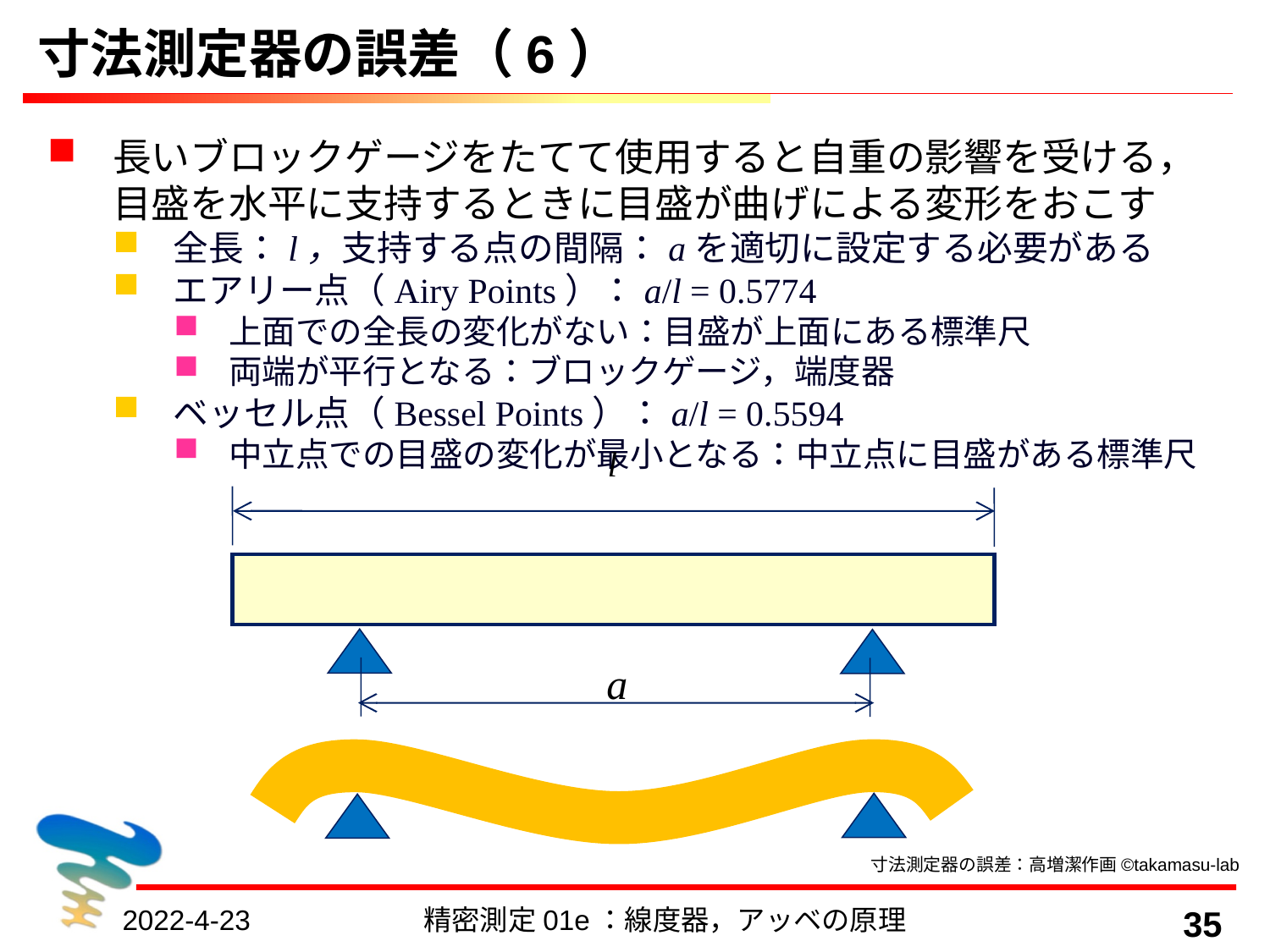

# 寸法測定器の誤差（6）
長いブロックゲージをたてて使用すると自重の影響を受ける，目盛を水平に支持するときに目盛が曲げによる変形をおこす
全長：l，支持する点の間隔：aを適切に設定する必要がある
エアリー点（Airy Points）：a/l = 0.5774
上面での全長の変化がない：目盛が上面にある標準尺
両端が平行となる：ブロックゲージ，端度器
ベッセル点（Bessel Points）：a/l = 0.5594
中立点での目盛の変化が最小となる：中立点に目盛がある標準尺
l

a

寸法測定器の誤差：高増潔作画©takamasu-lab
2022-4-23
精密測定01e：線度器，アッベの原理
35